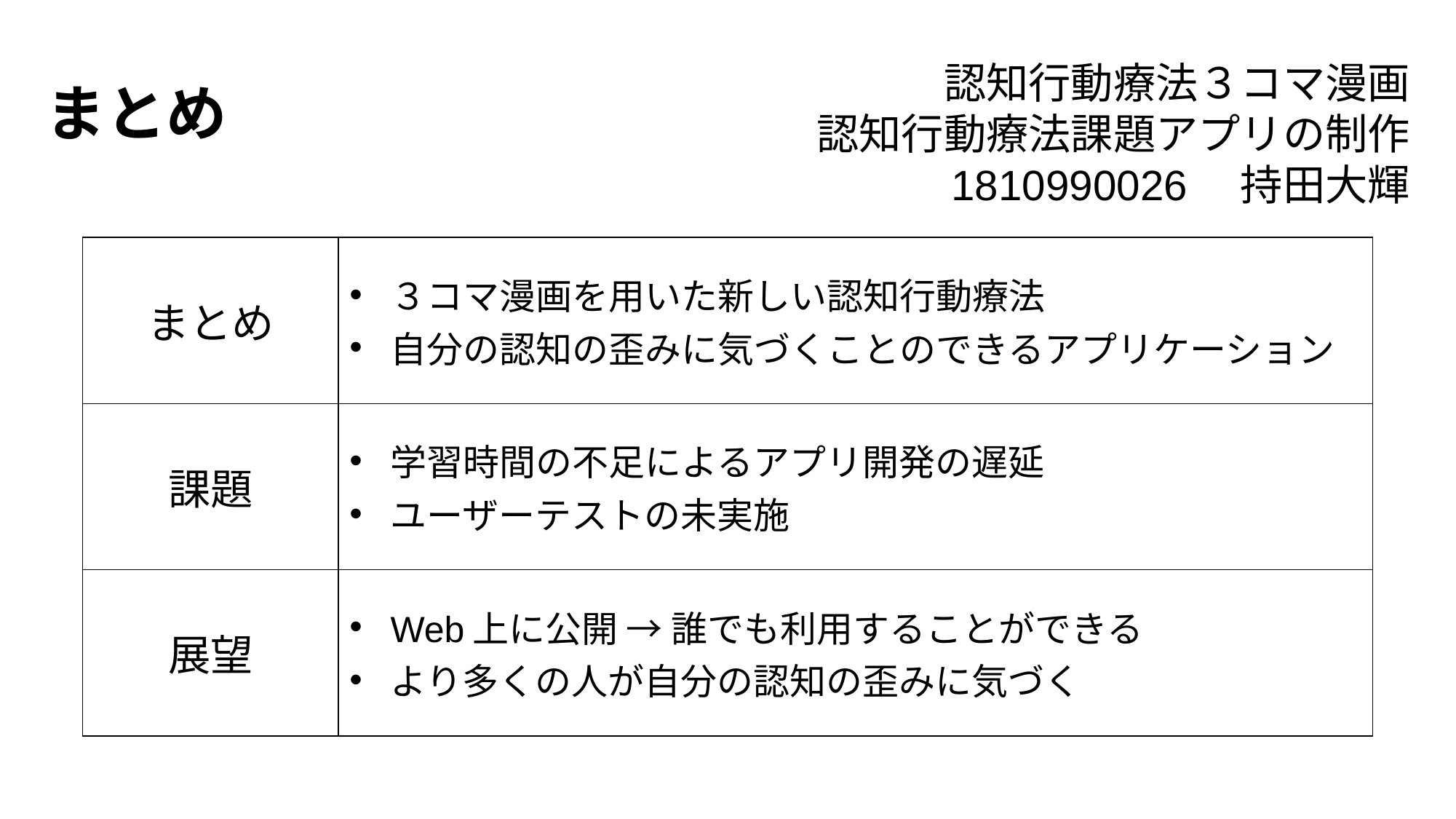

# まとめ
認知行動療法３コマ漫画
認知行動療法課題アプリの制作
1810990026　持田大輝
| まとめ | ３コマ漫画を用いた新しい認知行動療法 自分の認知の歪みに気づくことのできるアプリケーション |
| --- | --- |
| 課題 | 学習時間の不足によるアプリ開発の遅延 ユーザーテストの未実施 |
| 展望 | Web上に公開 → 誰でも利用することができる より多くの人が自分の認知の歪みに気づく |